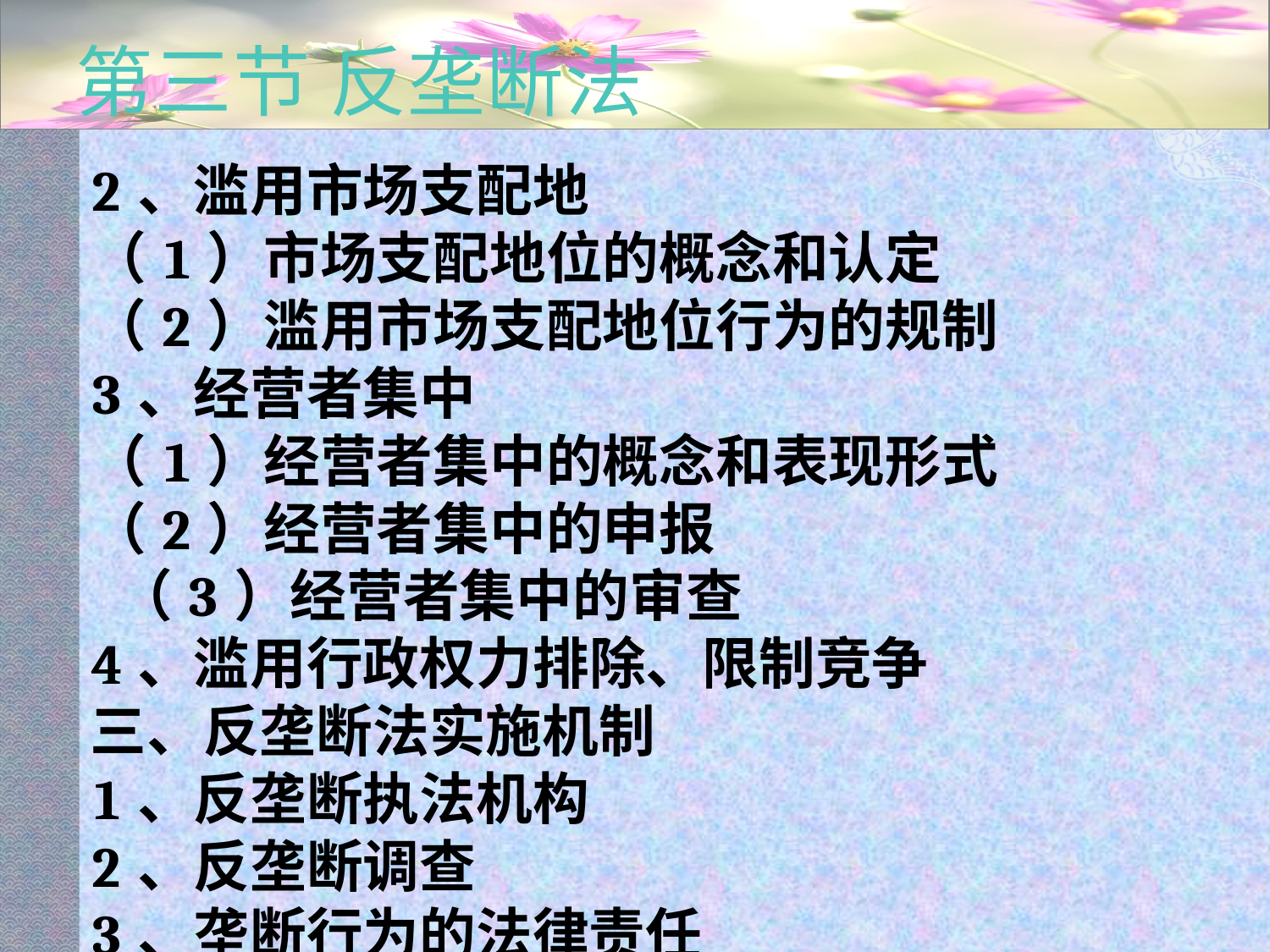

# 第三节 反垄断法
2、滥用市场支配地
（1）市场支配地位的概念和认定
（2）滥用市场支配地位行为的规制
3、经营者集中
（1）经营者集中的概念和表现形式
（2）经营者集中的申报
 （3）经营者集中的审查
4、滥用行政权力排除、限制竞争
三、反垄断法实施机制
1、反垄断执法机构
2、反垄断调查
3、垄断行为的法律责任